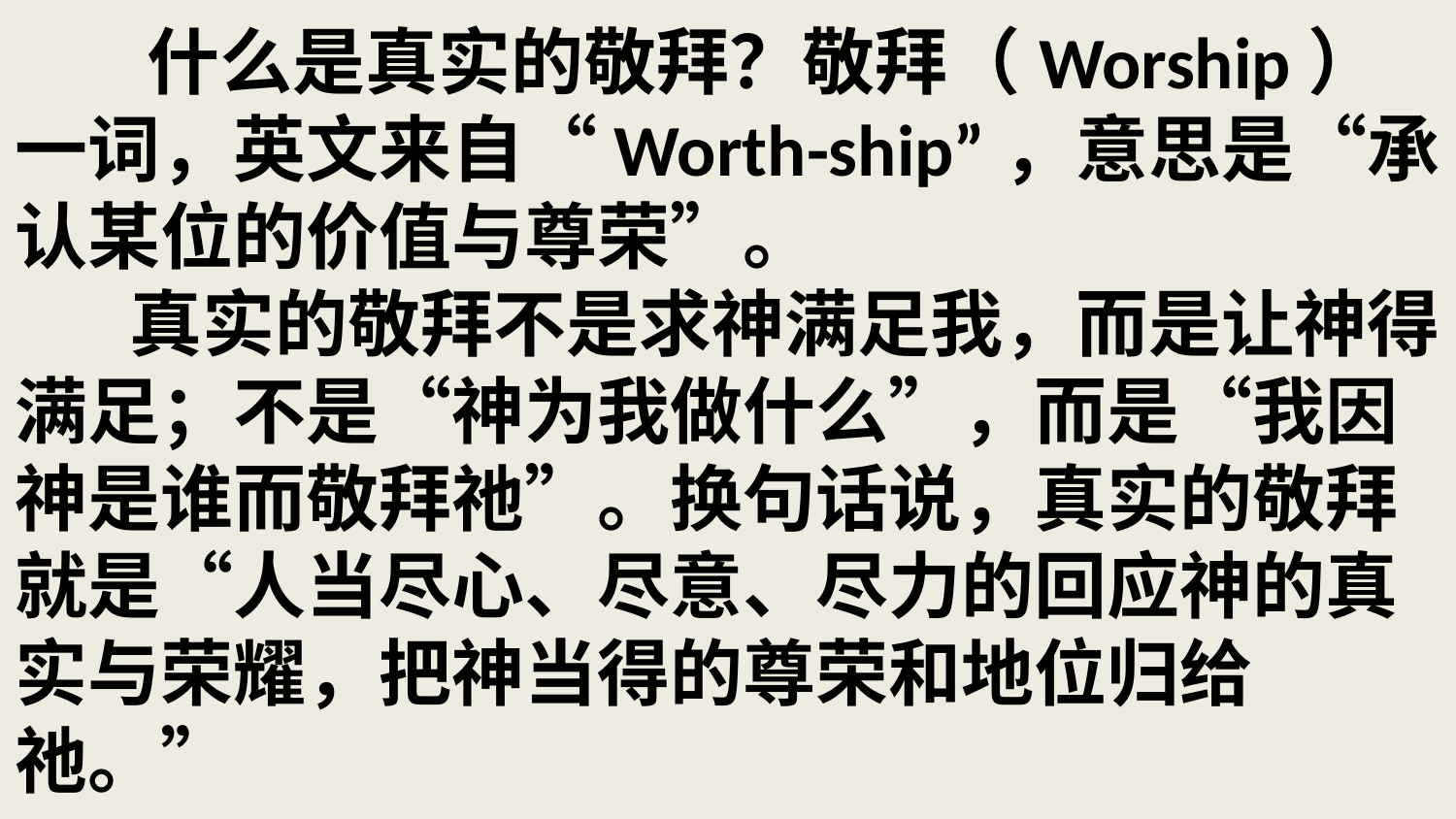

# 什么是真实的敬拜？敬拜（Worship）一词，英文来自“Worth-ship”，意思是“承认某位的价值与尊荣”。 真实的敬拜不是求神满足我，而是让神得满足；不是“神为我做什么”，而是“我因神是谁而敬拜祂”。换句话说，真实的敬拜就是“人当尽心、尽意、尽力的回应神的真实与荣耀，把神当得的尊荣和地位归给祂。”